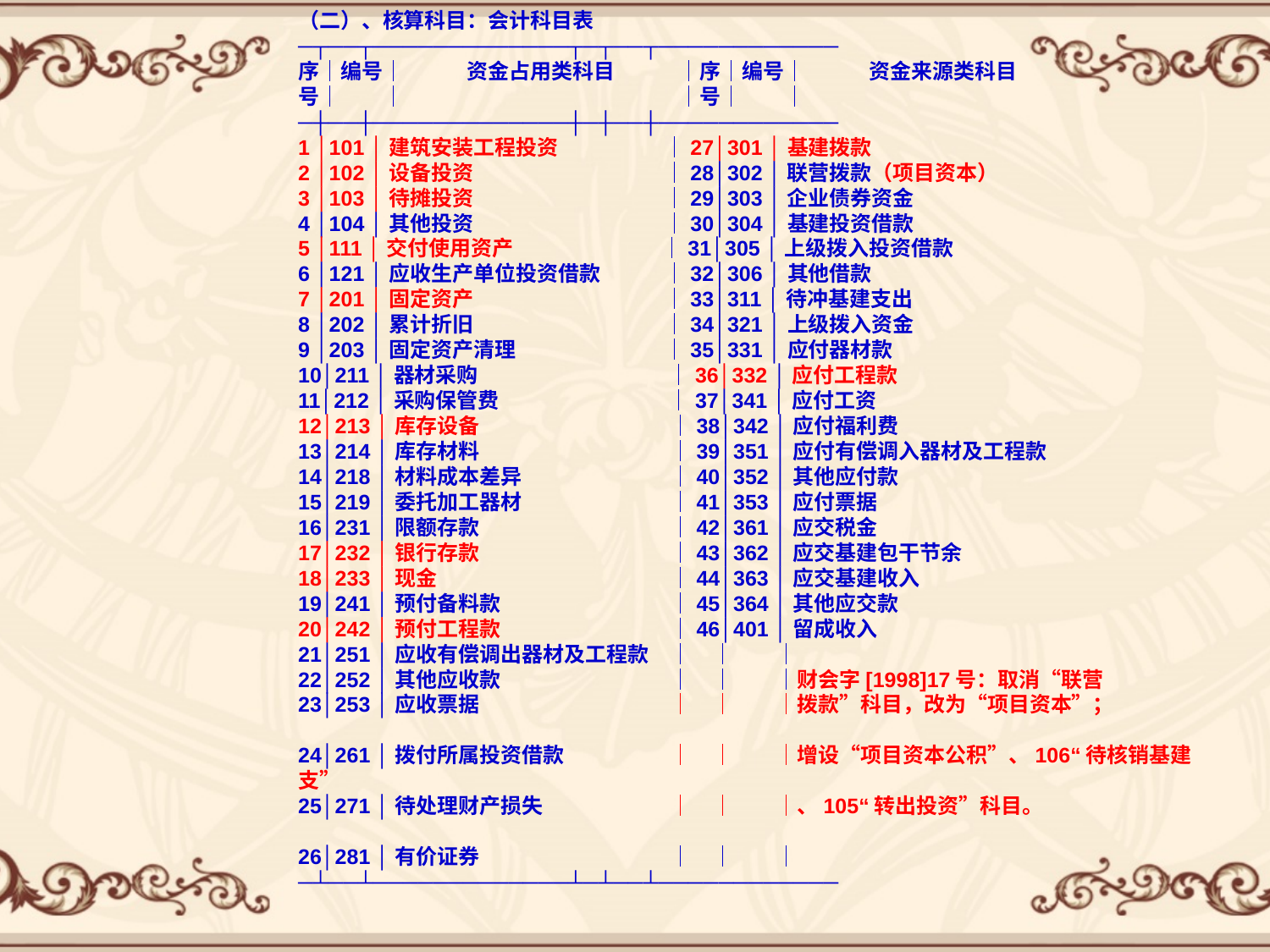

（二）、核算科目：会计科目表
─┬──┬─────────────┬─┬──┬────────────
序│编号│　　　资金占用类科目　　　│序│编号│　　　资金来源类科目
号│　　│　　　　　　　　　　　　　│号│　　│
─┼──┼─────────────┼─┼──┼────────────
1 │101 │建筑安装工程投资　　　　　│27│301 │基建拨款
2 │102 │设备投资　　　　　　　　　│28│302 │联营拨款（项目资本）
3 │103 │待摊投资　　　　　　　　　│29│303 │企业债券资金
4 │104 │其他投资　　　　　　　　　│30│304 │基建投资借款
5 │111 │交付使用资产　　　　　　　│31│305 │上级拨入投资借款
6 │121 │应收生产单位投资借款　　　│32│306 │其他借款
7 │201 │固定资产　　　　　　　　　│33│311 │待冲基建支出
8 │202 │累计折旧　　　　　　　　　│34│321 │上级拨入资金
9 │203 │固定资产清理　　　　　　　│35│331 │应付器材款
10│211 │器材采购　　　　　　　　　│36│332 │应付工程款
11│212 │采购保管费　　　　　　　　│37│341 │应付工资
12│213 │库存设备　　　　　　　　　│38│342 │应付福利费
13│214 │库存材料　　　　　　　　　│39│351 │应付有偿调入器材及工程款
14│218 │材料成本差异　　　　　　　│40│352 │其他应付款
15│219 │委托加工器材　　　　　　　│41│353 │应付票据
16│231 │限额存款　　　　　　　　　│42│361 │应交税金
17│232 │银行存款　　　　　　　　　│43│362 │应交基建包干节余
18│233 │现金　　　　　　　　　　　│44│363 │应交基建收入
19│241 │预付备料款　　　　　　　　│45│364 │其他应交款
20│242 │预付工程款　　　　　　　　│46│401 │留成收入
21│251 │应收有偿调出器材及工程款　│　│　　│
22│252 │其他应收款　　　　　　　　│　│　　│财会字[1998]17号：取消“联营
23│253 │应收票据　　　　　　　　　│　│　　│拨款”科目，改为“项目资本”；
24│261 │拨付所属投资借款　　　　　│　│　　│增设“项目资本公积”、106“待核销基建支”
25│271 │待处理财产损失　　　　　　│　│　　│、105“转出投资”科目。
26│281 │有价证券　　　　　　　　　│　│　　│
─┴──┴─────────────┴─┴──┴────────────